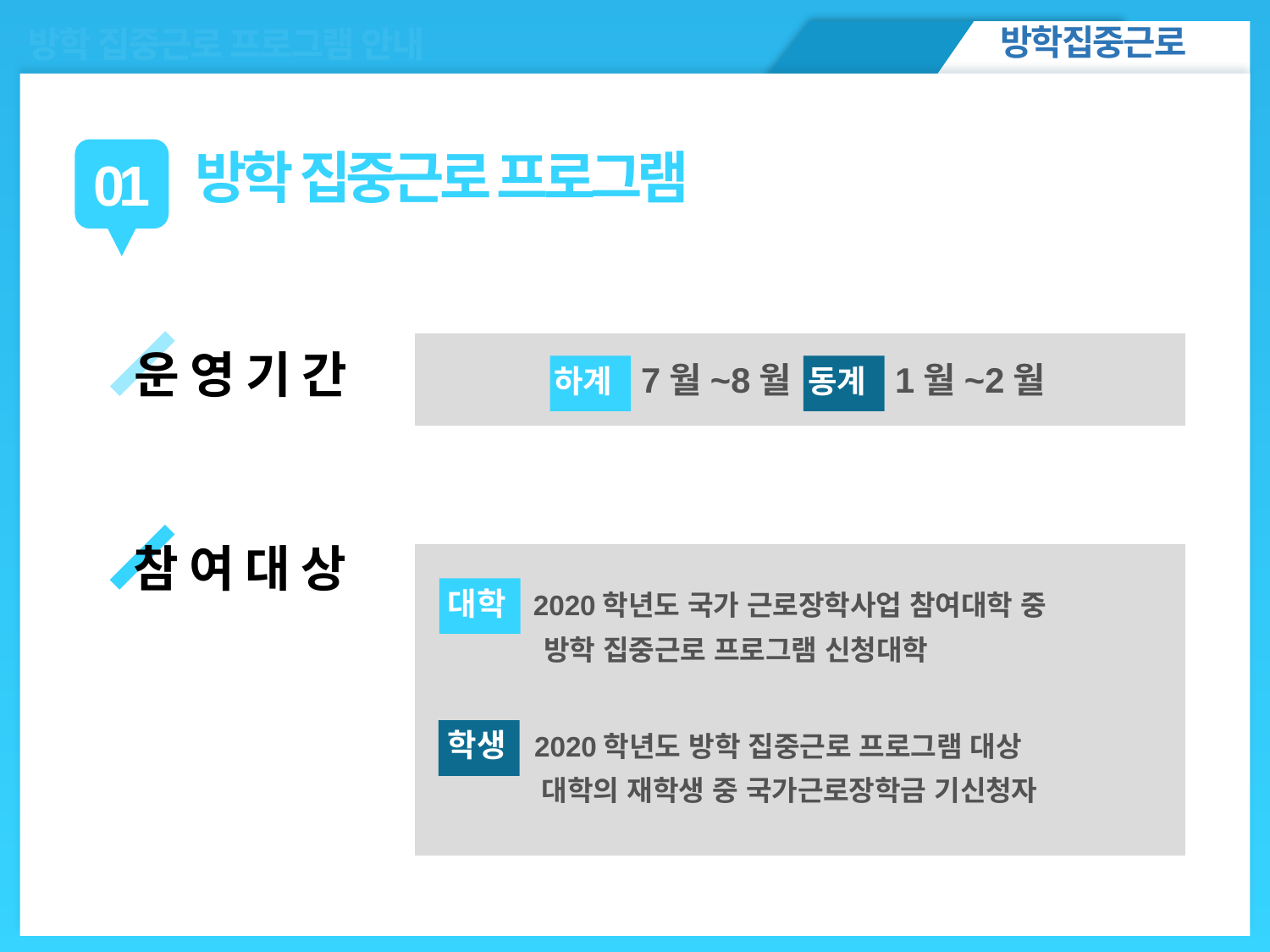

방학집중근로
방학 집중근로 프로그램 안내

ㅇㅁㄴㅇㄴㅇ

방학 집중근로 프로그램
01

하계  7월~8월	동계  1월~2월

운영기간

참여대상

대학  2020학년도 국가 근로장학사업 참여대학 중

방학 집중근로 프로그램 신청대학
학생  2020학년도 방학 집중근로 프로그램 대상

대학의 재학생 중 국가근로장학금 기신청자